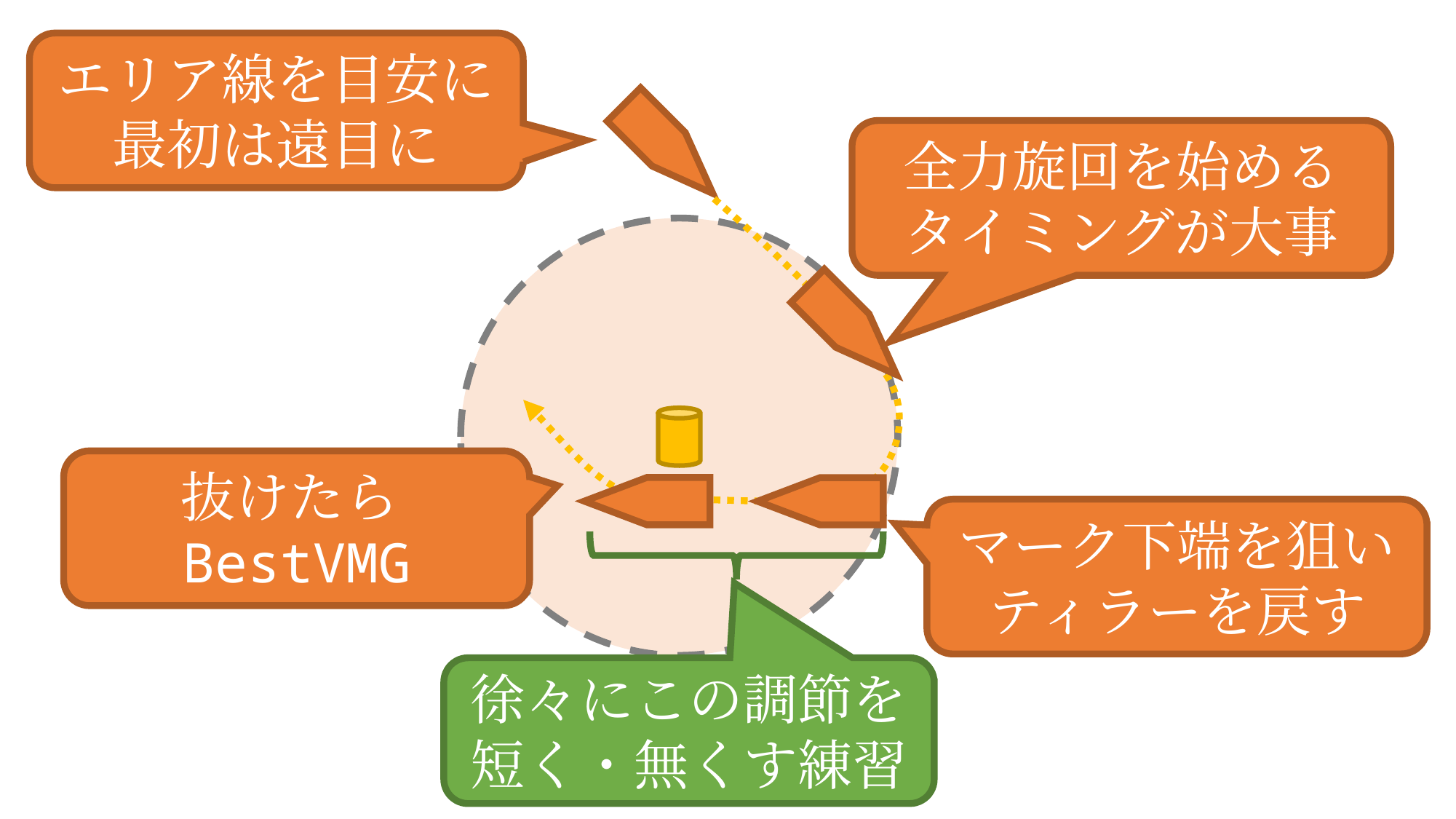

エリア線を目安に
最初は遠目に
全力旋回を始める
タイミングが大事

抜けたらBestVMG
マーク下端を狙いティラーを戻す
徐々にこの調節を
短く・無くす練習